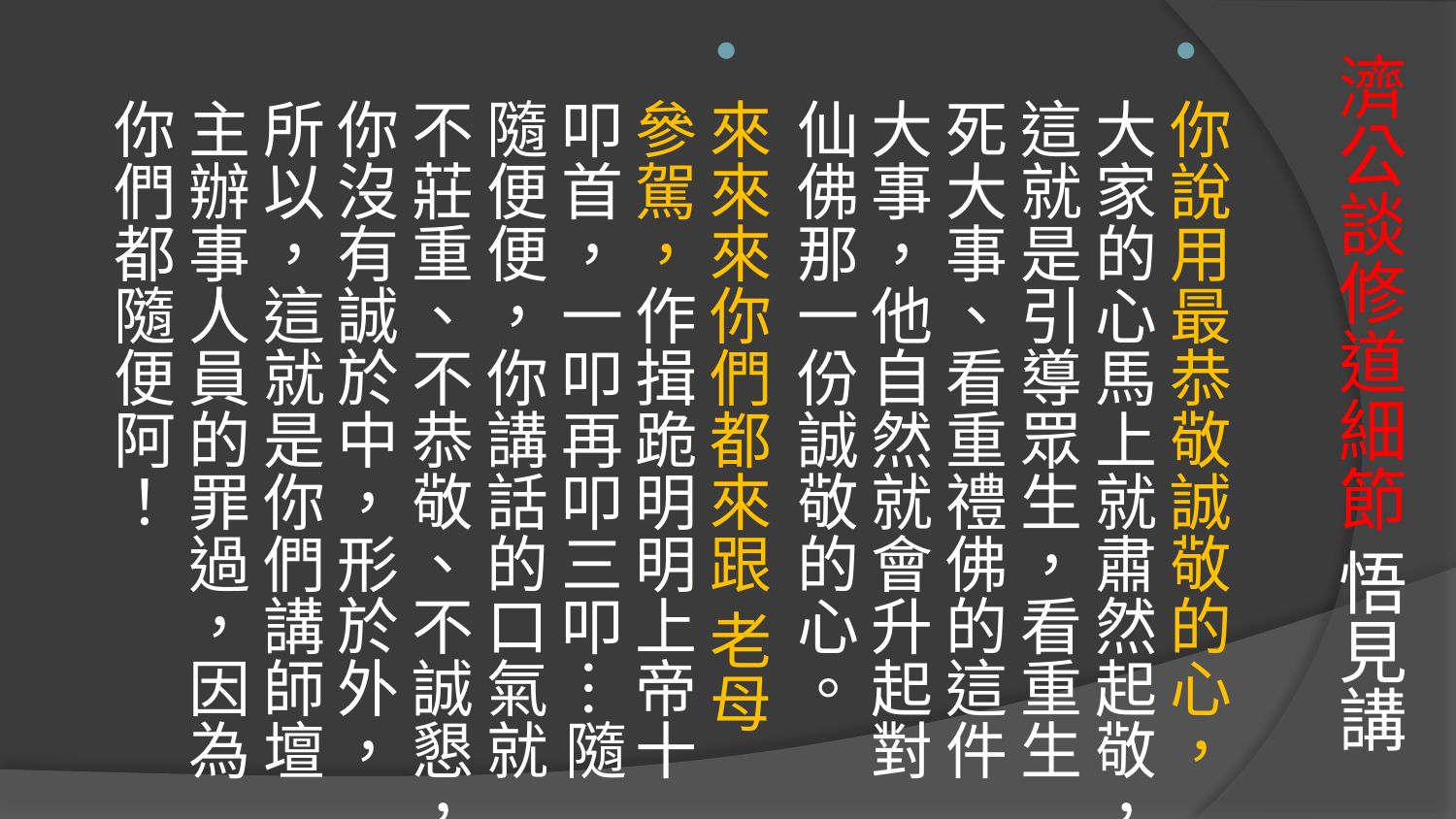

你說用最恭敬誠敬的心，大家的心馬上就肅然起敬，這就是引導眾生，看重生死大事、看重禮佛的這件大事，他自然就會升起對仙佛那一份誠敬的心。
來來來你們都來跟 老母參駕，作揖跪明明上帝十叩首，一叩再叩三叩…隨隨便便，你講話的口氣就不莊重、不恭敬、不誠懇，你沒有誠於中，形於外，所以，這就是你們講師壇主辦事人員的罪過，因為你們都隨便阿！

# 濟公談修道細節 悟見講